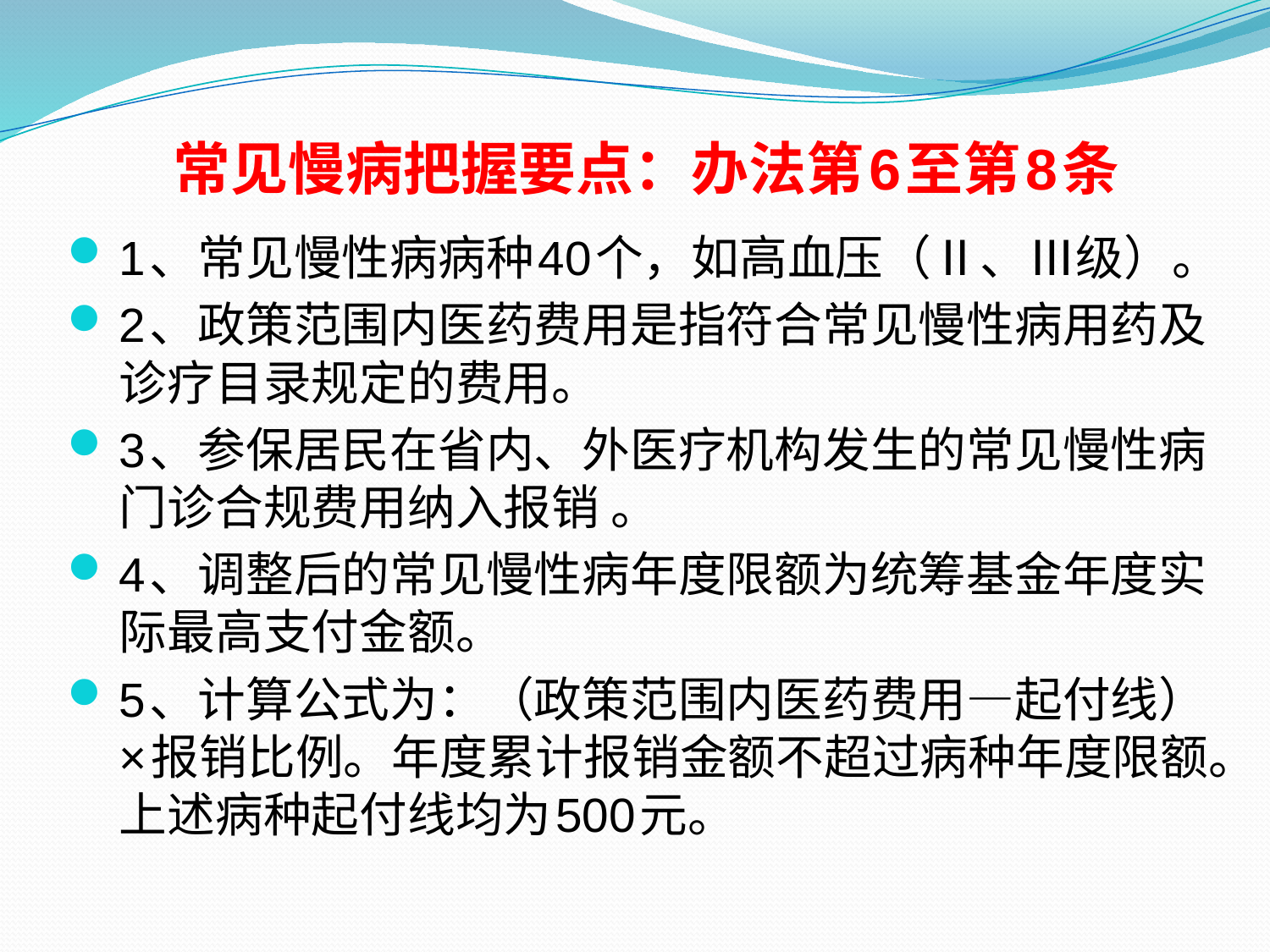

#
常见慢病把握要点：办法第6至第8条

1、常见慢性病病种40个，如高血压（Ⅱ、Ⅲ级）。
2、政策范围内医药费用是指符合常见慢性病用药及诊疗目录规定的费用。
3、参保居民在省内、外医疗机构发生的常见慢性病门诊合规费用纳入报销 。
4、调整后的常见慢性病年度限额为统筹基金年度实际最高支付金额。
5、计算公式为：（政策范围内医药费用—起付线）×报销比例。年度累计报销金额不超过病种年度限额。上述病种起付线均为500元。